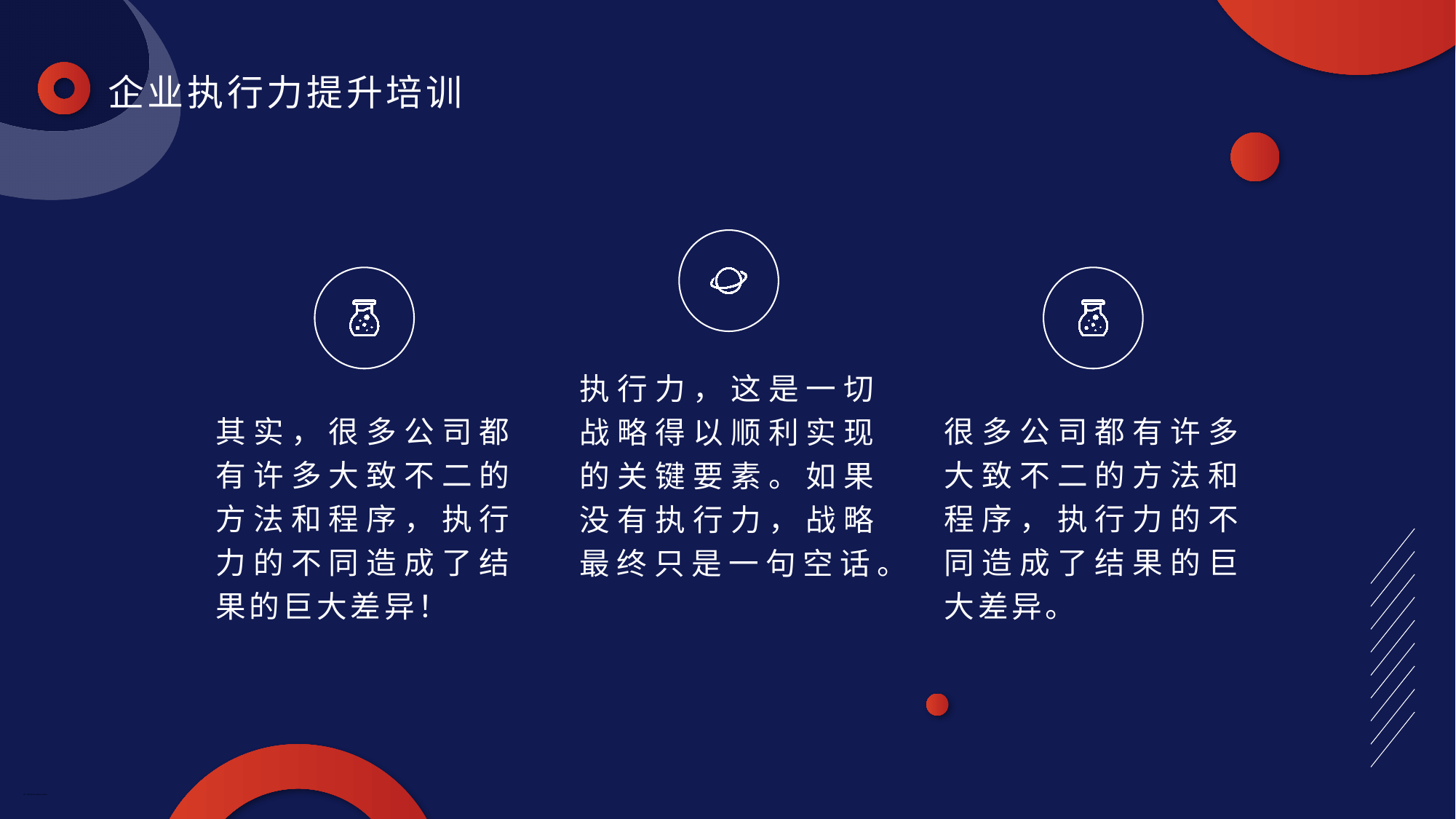

执行力，这是一切战略得以顺利实现的关键要素。如果没有执行力，战略最终只是一句空话。

其实，很多公司都有许多大致不二的方法和程序，执行力的不同造成了结果的巨大差异！

很多公司都有许多大致不二的方法和程序，执行力的不同造成了结果的巨大差异。

PPT下载 http://www.1ppt.com/xiazai/